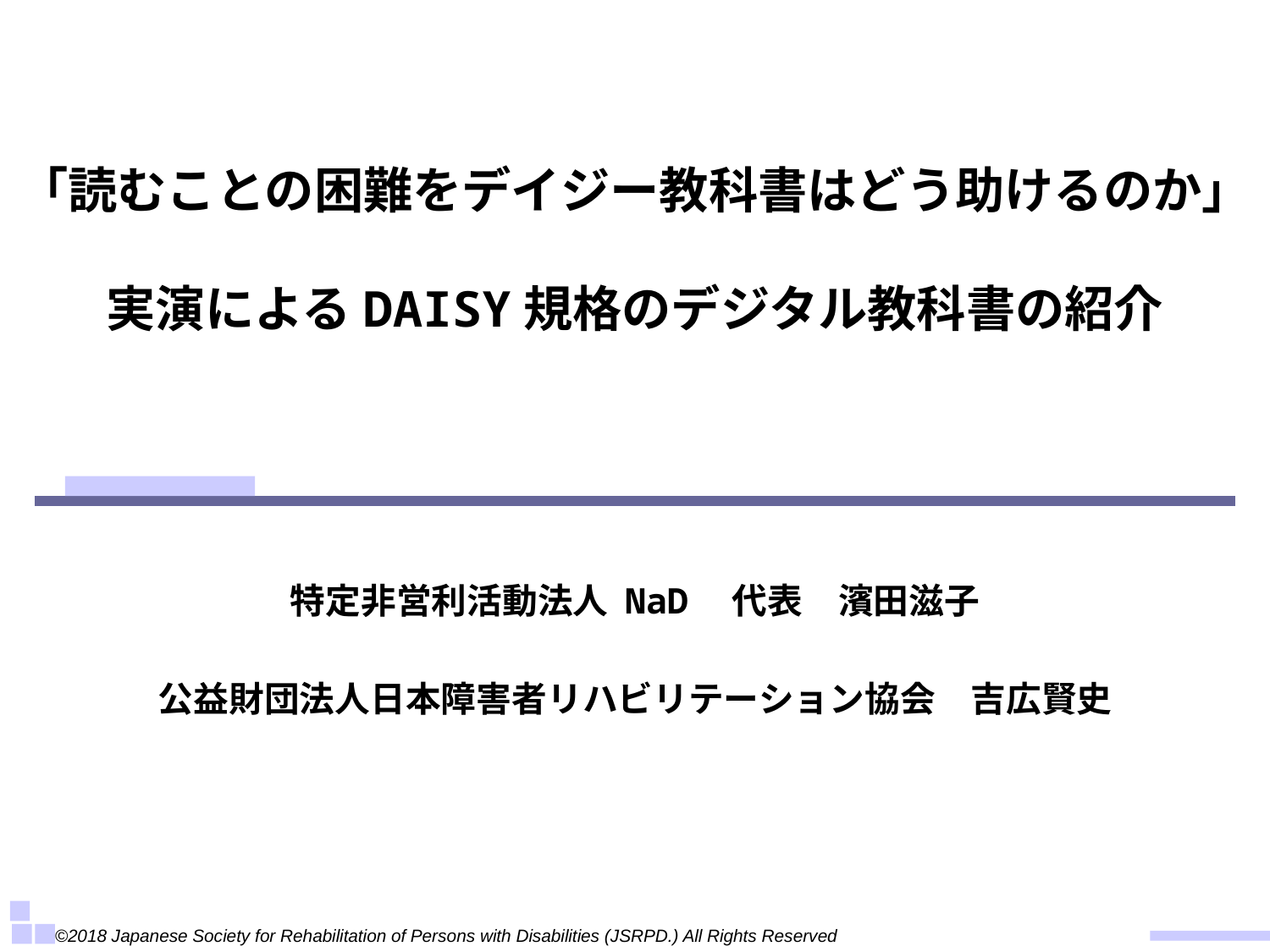

# 「読むことの困難をデイジー教科書はどう助けるのか」 実演によるDAISY規格のデジタル教科書の紹介
特定非営利活動法人 NaD　代表　濱田滋子

公益財団法人日本障害者リハビリテーション協会　吉広賢史